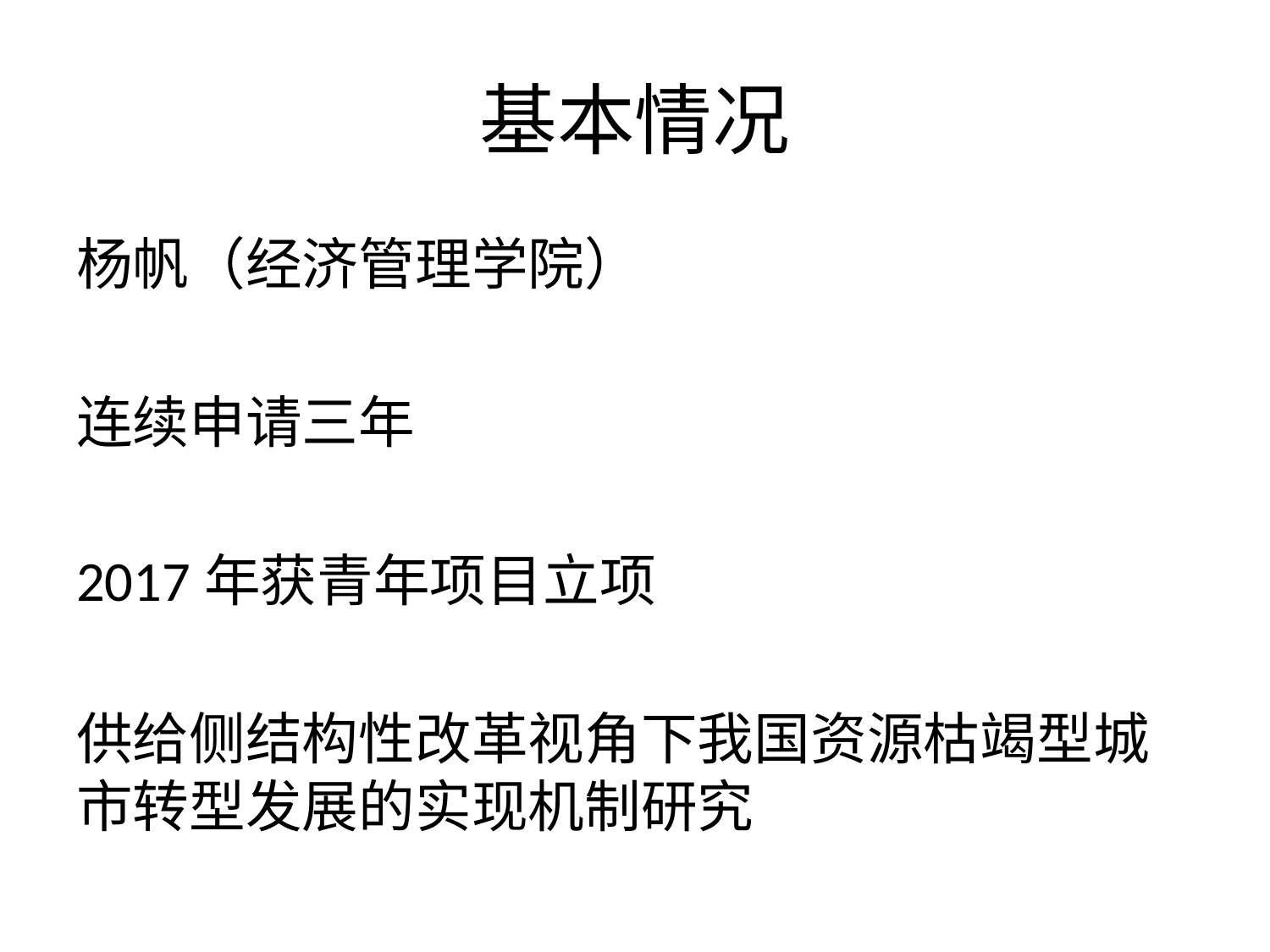

# 基本情况
杨帆（经济管理学院）

连续申请三年

2017年获青年项目立项

供给侧结构性改革视角下我国资源枯竭型城市转型发展的实现机制研究